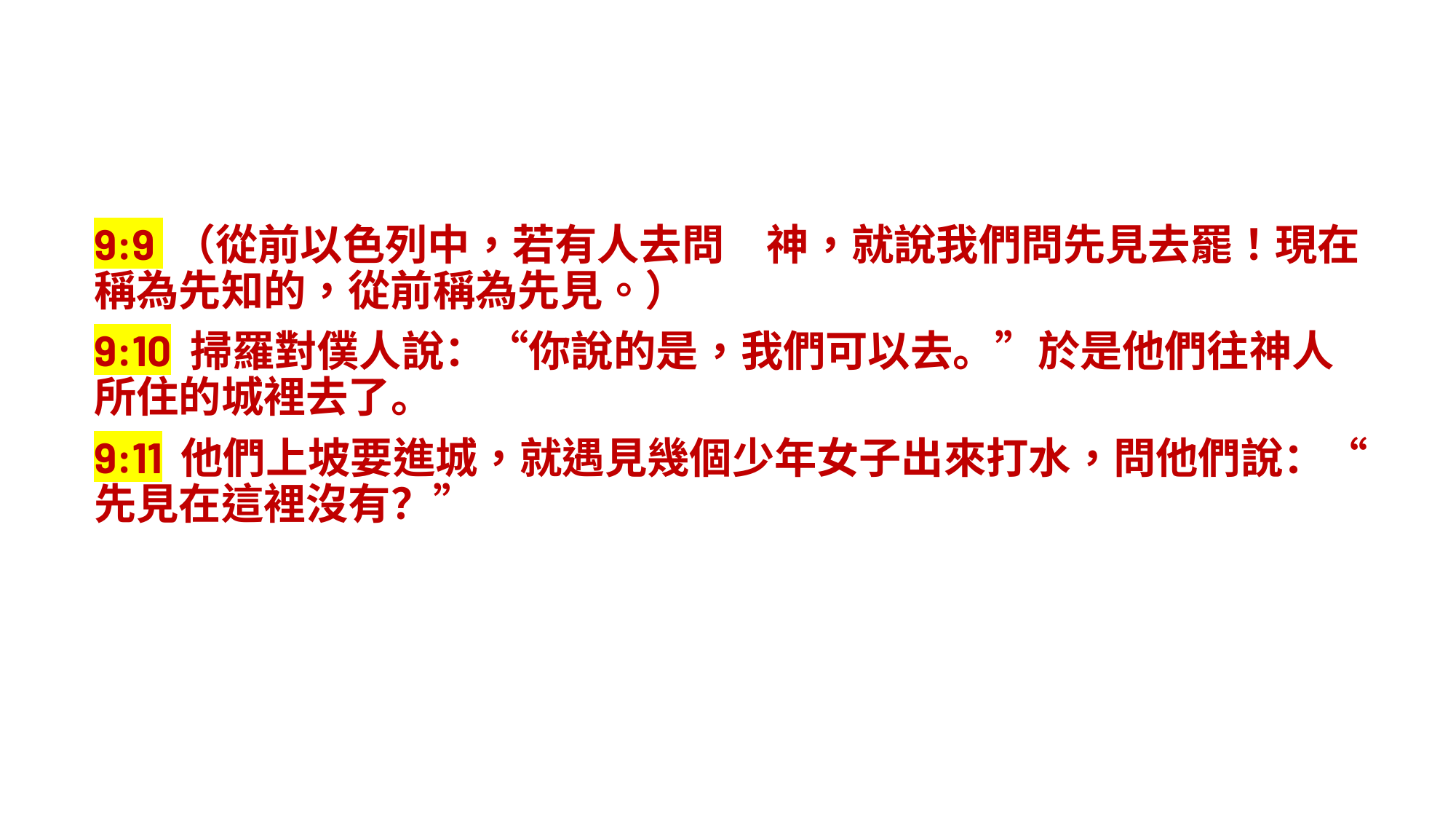

9:9 （從前以色列中，若有人去問　神，就說我們問先見去罷！現在稱為先知的，從前稱為先見。）
9:10 掃羅對僕人說：“你說的是，我們可以去。”於是他們往神人所住的城裡去了。
9:11 他們上坡要進城，就遇見幾個少年女子出來打水，問他們說：“先見在這裡沒有？”